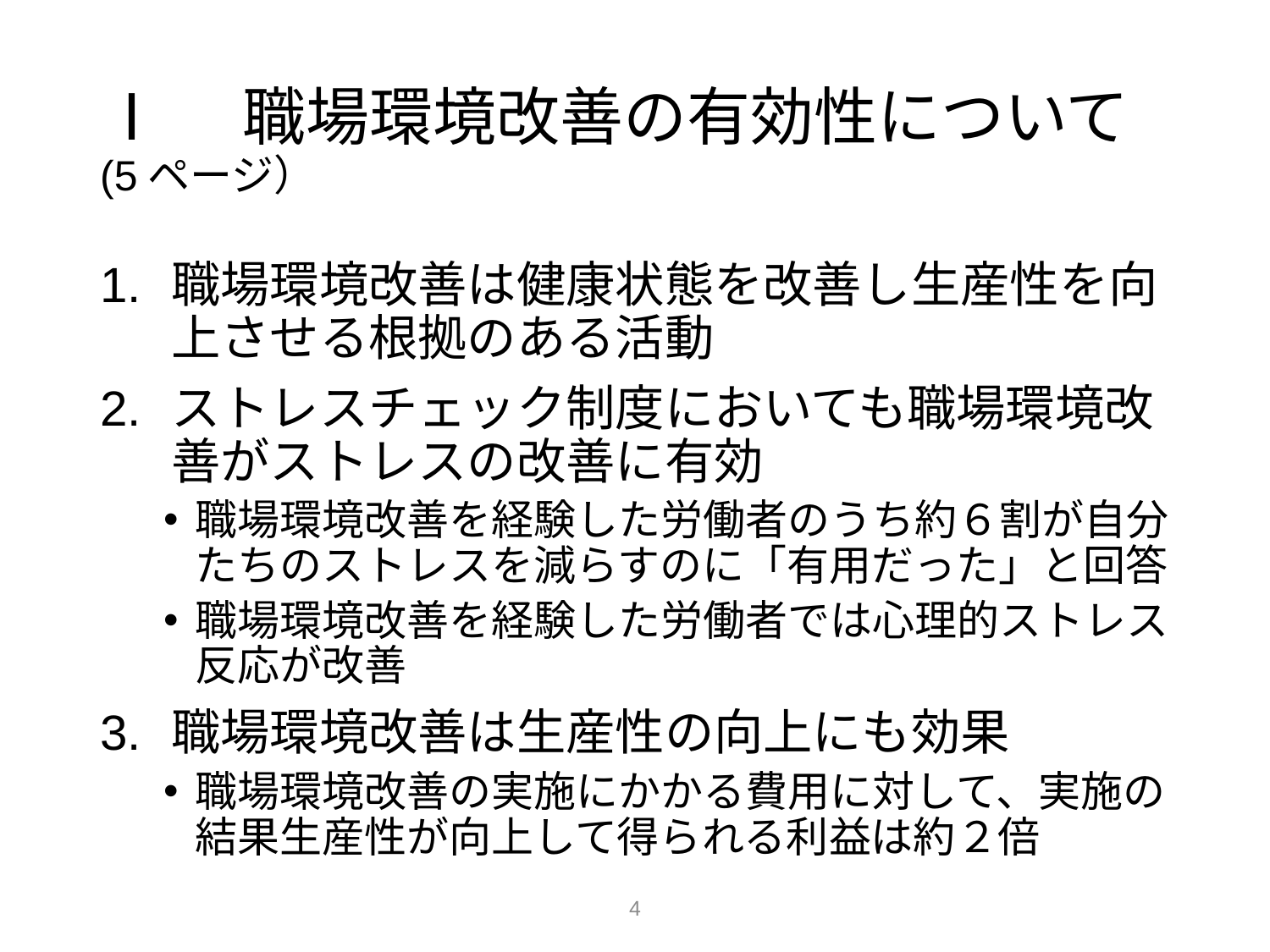

# Ⅰ　職場環境改善の有効性について (5ページ）
職場環境改善は健康状態を改善し生産性を向上させる根拠のある活動
ストレスチェック制度においても職場環境改善がストレスの改善に有効
職場環境改善を経験した労働者のうち約６割が自分たちのストレスを減らすのに「有用だった」と回答
職場環境改善を経験した労働者では心理的ストレス反応が改善
職場環境改善は生産性の向上にも効果
職場環境改善の実施にかかる費用に対して、実施の結果生産性が向上して得られる利益は約２倍
4